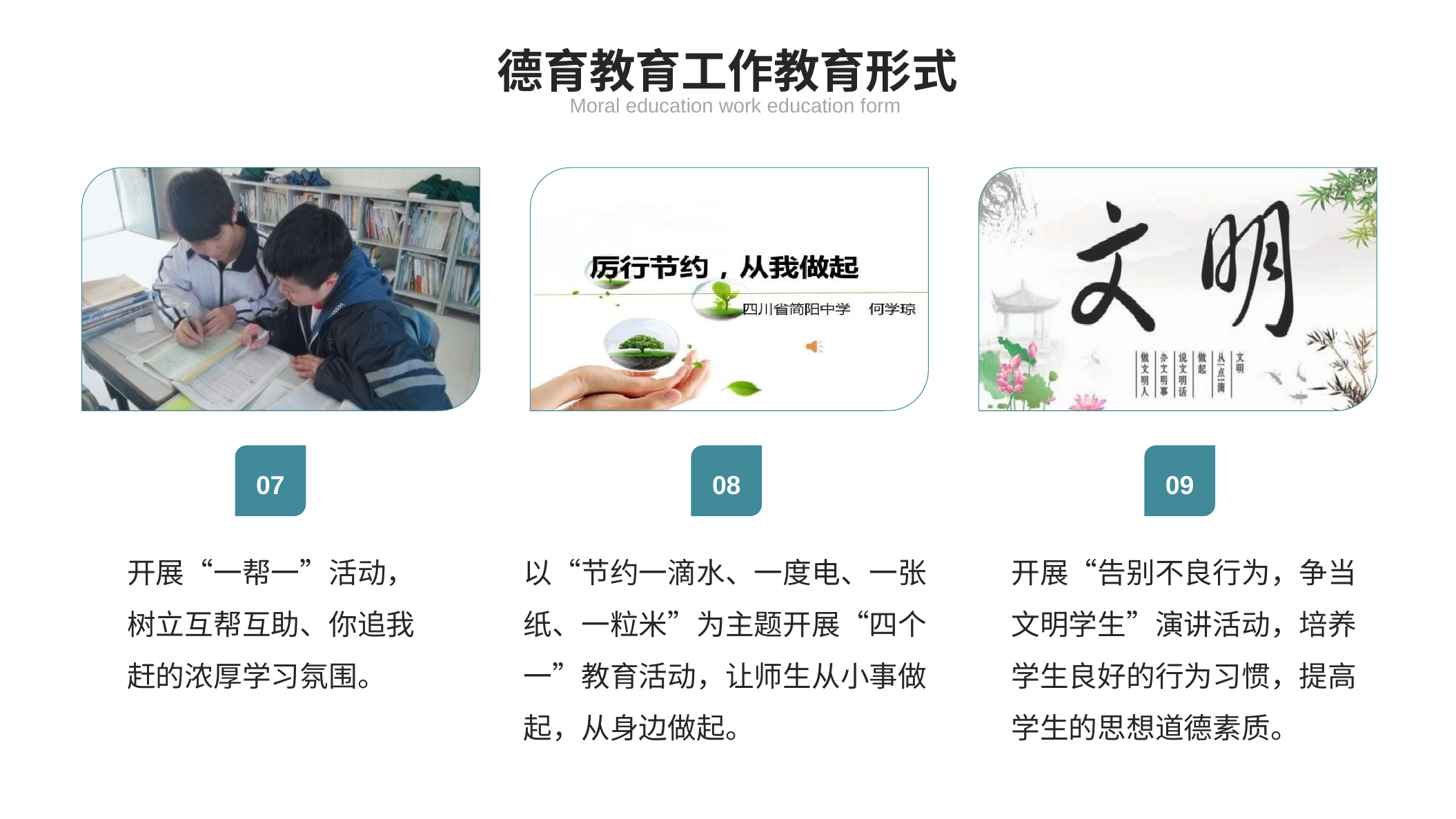

德育教育工作教育形式
Moral education work education form

07
08
09
开展“一帮一”活动，树立互帮互助、你追我赶的浓厚学习氛围。
以“节约一滴水、一度电、一张纸、一粒米”为主题开展“四个一”教育活动，让师生从小事做起，从身边做起。
开展“告别不良行为，争当文明学生”演讲活动，培养学生良好的行为习惯，提高学生的思想道德素质。